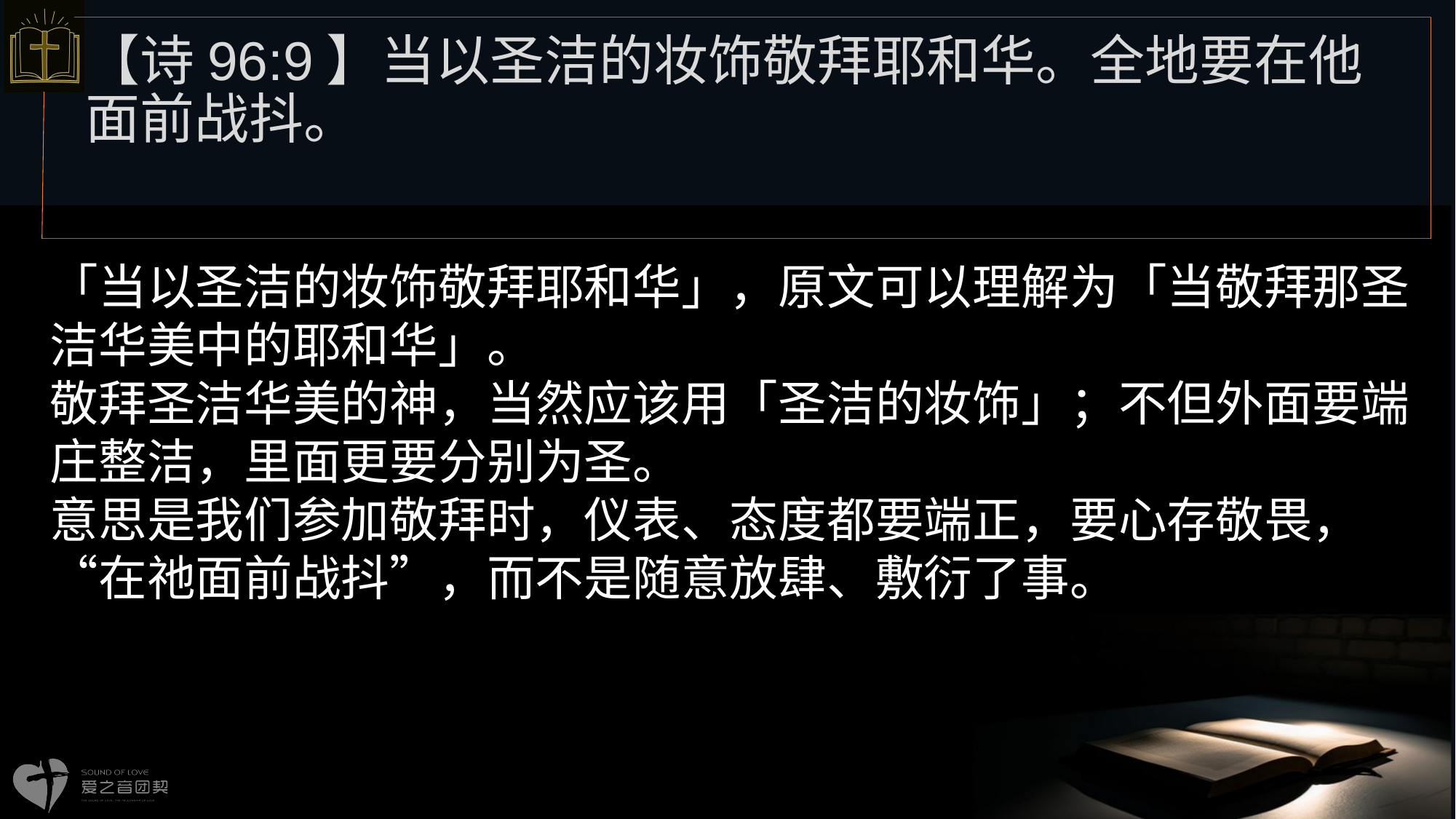

【诗96:9】当以圣洁的妆饰敬拜耶和华。全地要在他面前战抖。
# 「当以圣洁的妆饰敬拜耶和华」，原文可以理解为「当敬拜那圣洁华美中的耶和华」。 敬拜圣洁华美的神，当然应该用「圣洁的妆饰」；不但外面要端庄整洁，里面更要分别为圣。 意思是我们参加敬拜时，仪表、态度都要端正，要心存敬畏，“在祂面前战抖”，而不是随意放肆、敷衍了事。